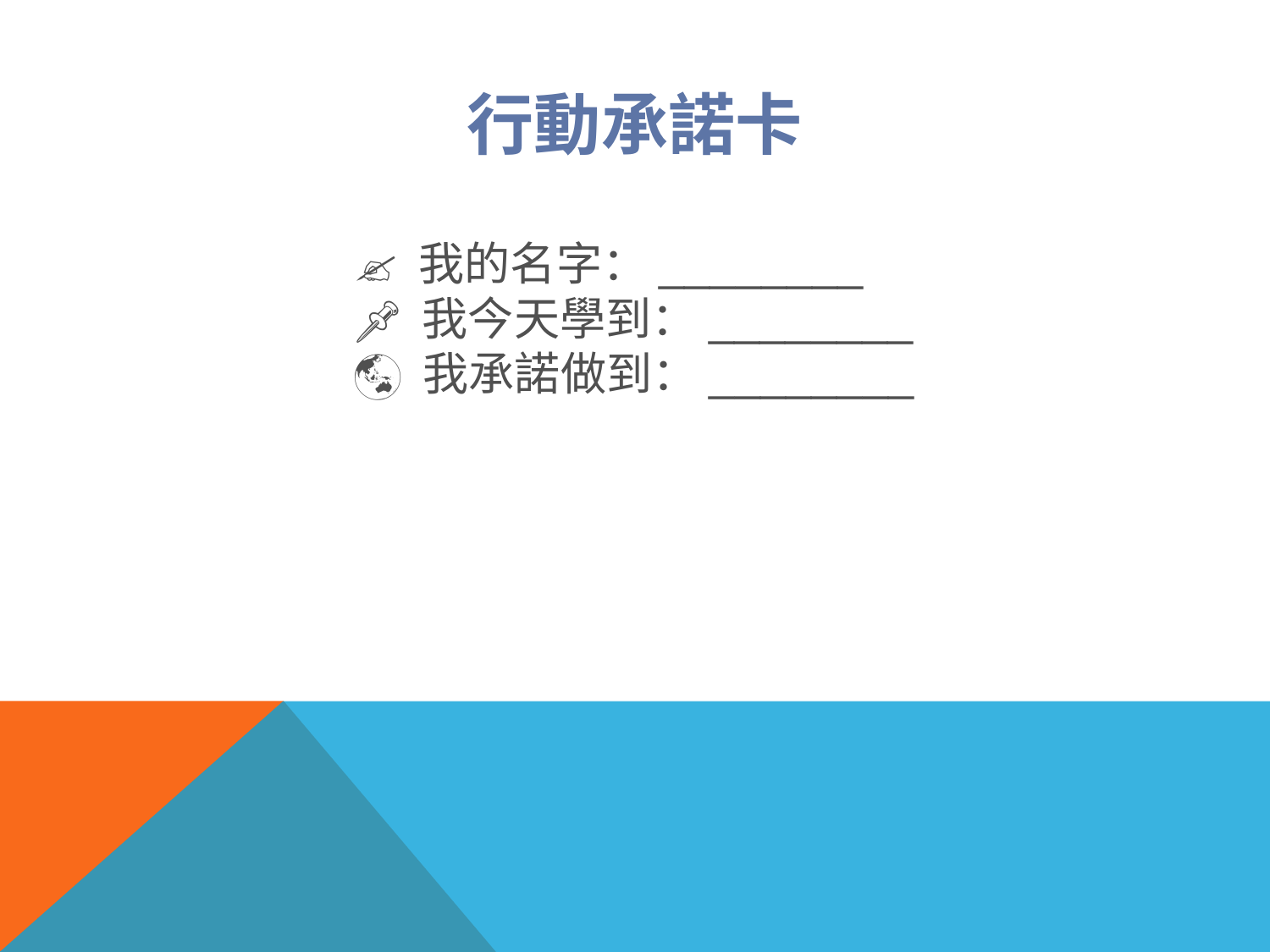

行動承諾卡
#

✍ 我的名字：________
📌 我今天學到：________
🌏 我承諾做到：________